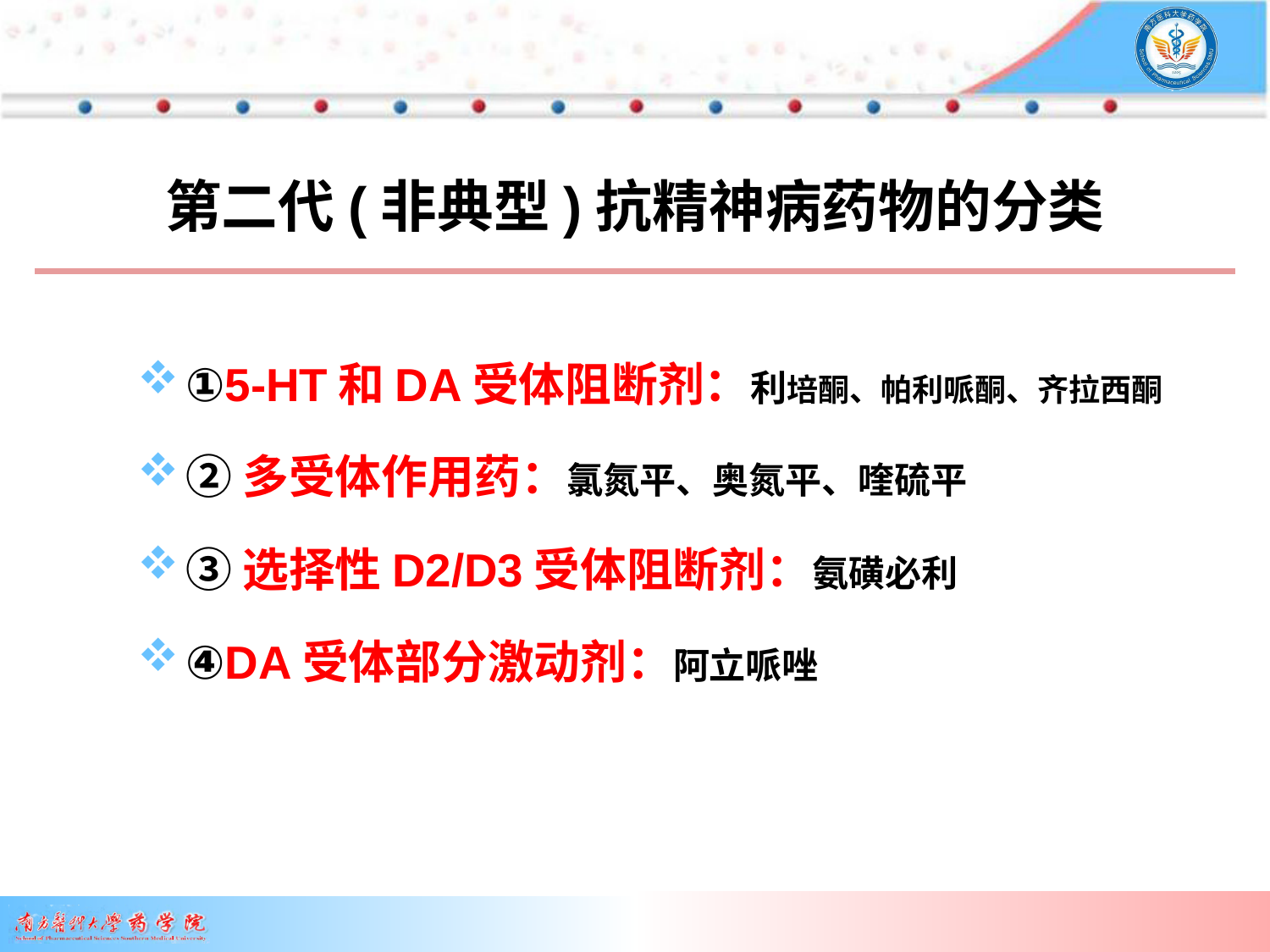

第二代(非典型)抗精神病药物的分类
①5-HT和DA受体阻断剂：利培酮、帕利哌酮、齐拉西酮
②多受体作用药：氯氮平、奥氮平、喹硫平
③选择性D2/D3受体阻断剂：氨磺必利
④DA受体部分激动剂：阿立哌唑